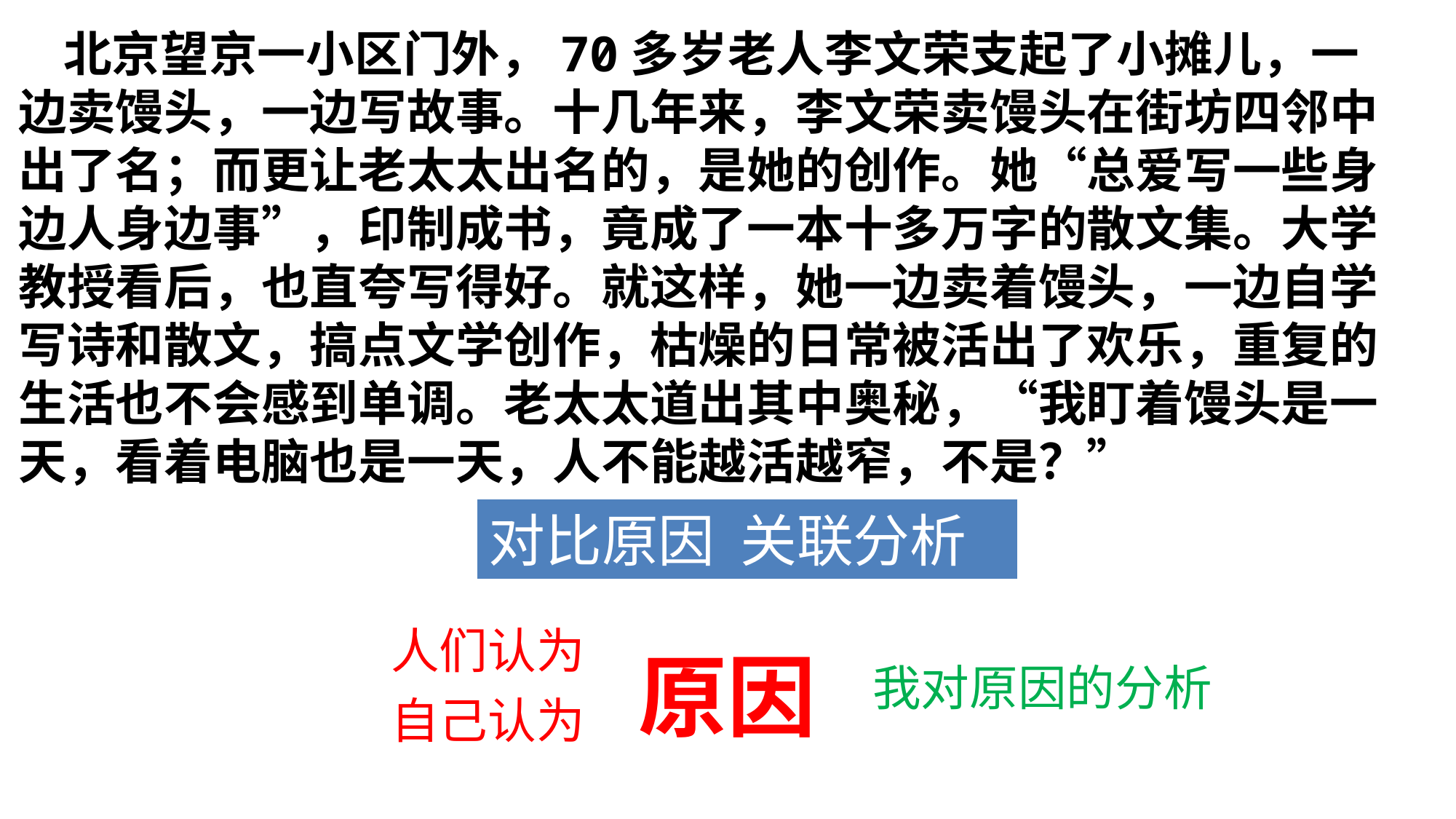

北京望京一小区门外，70多岁老人李文荣支起了小摊儿，一边卖馒头，一边写故事。十几年来，李文荣卖馒头在街坊四邻中出了名；而更让老太太出名的，是她的创作。她“总爱写一些身边人身边事”，印制成书，竟成了一本十多万字的散文集。大学教授看后，也直夸写得好。就这样，她一边卖着馒头，一边自学写诗和散文，搞点文学创作，枯燥的日常被活出了欢乐，重复的生活也不会感到单调。老太太道出其中奥秘，“我盯着馒头是一天，看着电脑也是一天，人不能越活越窄，不是？”
对比原因  关联分析
人们认为
原因
我对原因的分析
自己认为